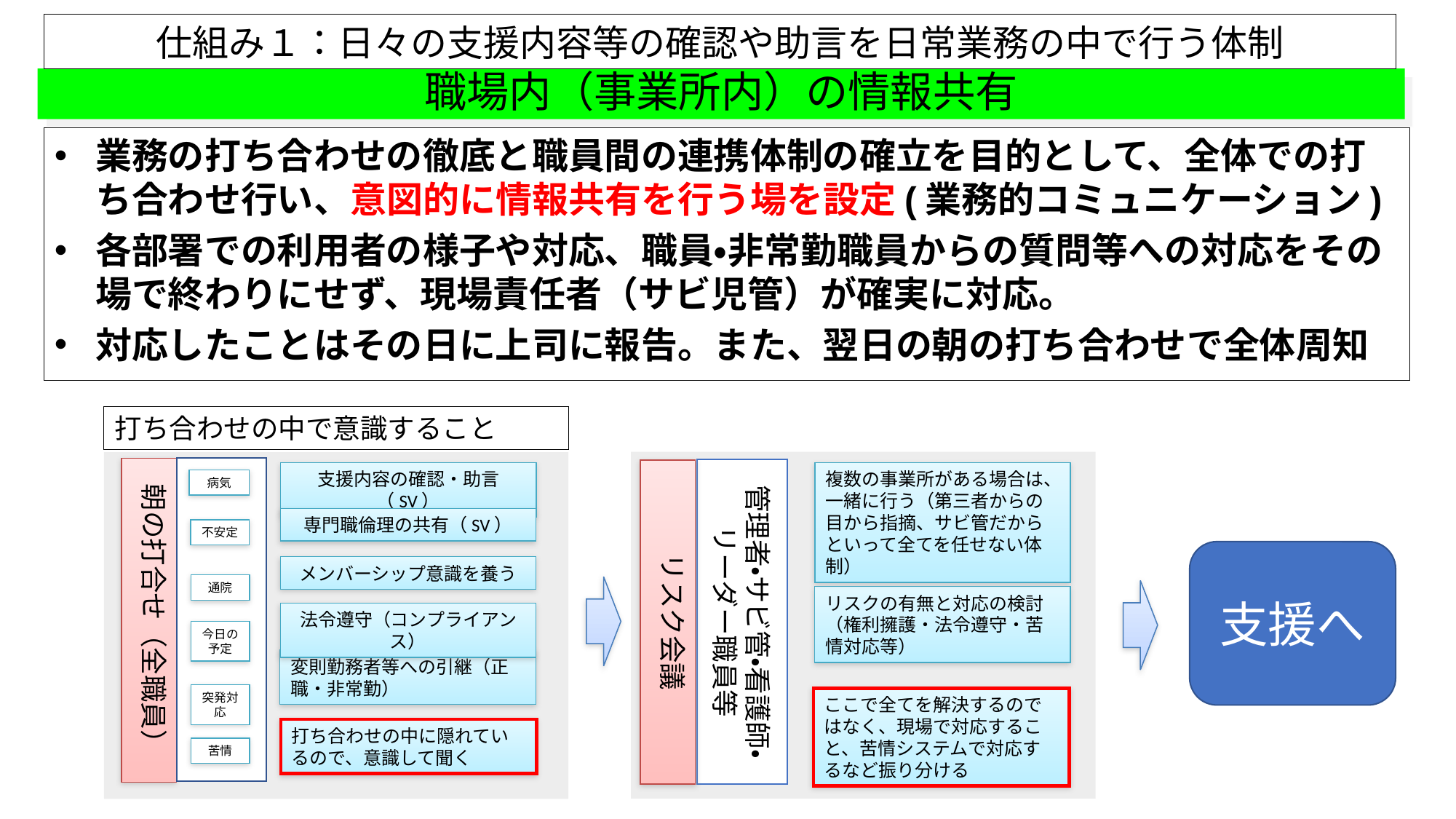

仕組み１：日々の支援内容等の確認や助言を日常業務の中で行う体制
# 職場内（事業所内）の情報共有
業務の打ち合わせの徹底と職員間の連携体制の確立を目的として、全体での打ち合わせ行い、意図的に情報共有を行う場を設定(業務的コミュニケーション)
各部署での利用者の様子や対応、職員・非常勤職員からの質問等への対応をその場で終わりにせず、現場責任者（サビ児管）が確実に対応。
対応したことはその日に上司に報告。また、翌日の朝の打ち合わせで全体周知

打ち合わせの中で意識すること

朝の打合せ（全職員）

病気
不安定
通院
今日の
予定
突発対応
苦情
管理者・サビ管・看護師・リーダー職員等
リスク会議
複数の事業所がある場合は、一緒に行う（第三者からの目から指摘、サビ管だからといって全てを任せない体制）
支援内容の確認・助言（SV）
専門職倫理の共有（SV）
支援へ
メンバーシップ意識を養う

リスクの有無と対応の検討（権利擁護・法令遵守・苦情対応等）
法令遵守（コンプライアンス）
変則勤務者等への引継（正職・非常勤）
ここで全てを解決するのではなく、現場で対応すること、苦情システムで対応するなど振り分ける
打ち合わせの中に隠れているので、意識して聞く